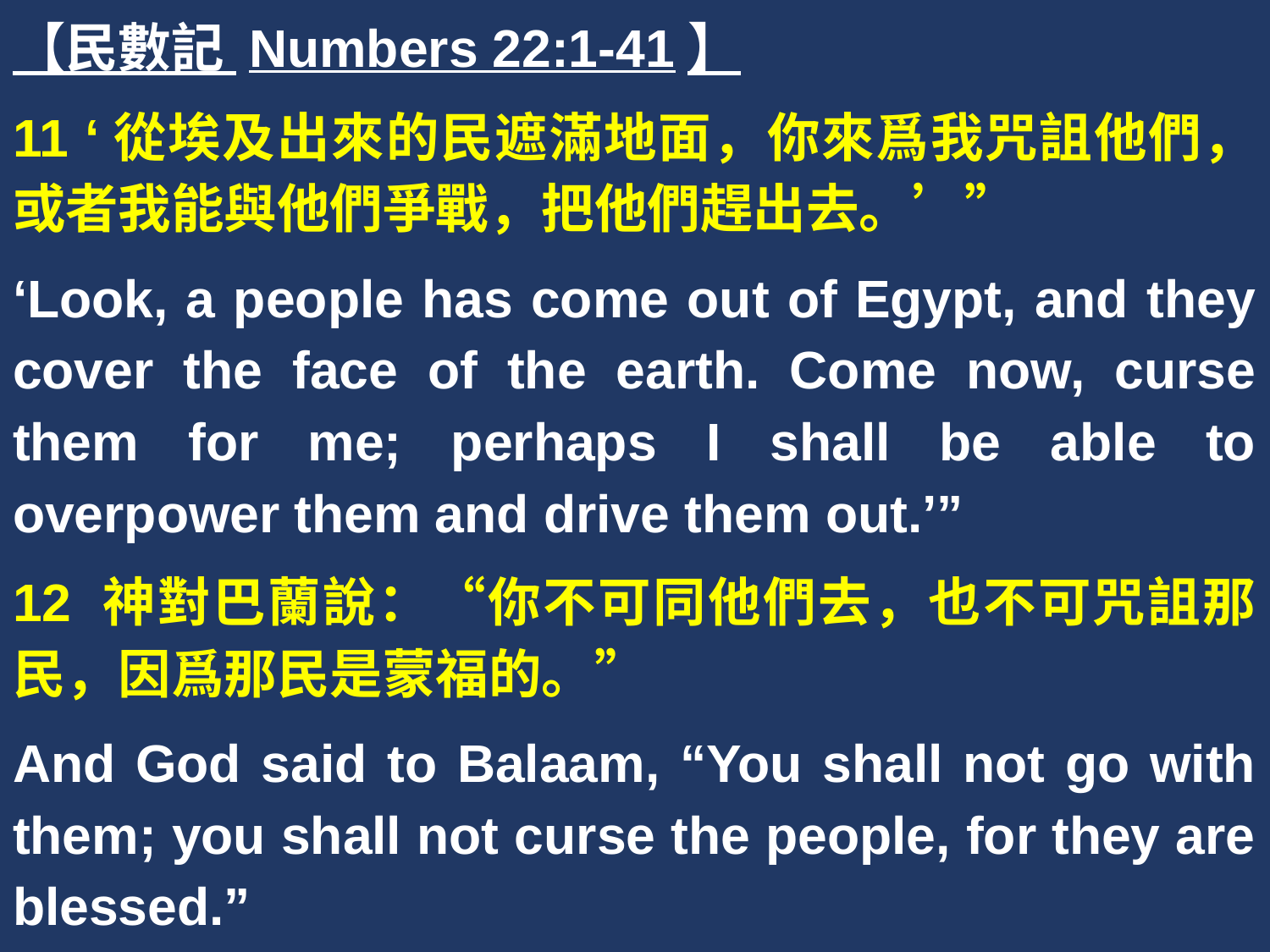

【民數記 Numbers 22:1-41】
11 ‘從埃及出來的民遮滿地面，你來爲我咒詛他們，或者我能與他們爭戰，把他們趕出去。’”
‘Look, a people has come out of Egypt, and they cover the face of the earth. Come now, curse them for me; perhaps I shall be able to overpower them and drive them out.’”
12 神對巴蘭說：“你不可同他們去，也不可咒詛那民，因爲那民是蒙福的。”
And God said to Balaam, “You shall not go with them; you shall not curse the people, for they are blessed.”